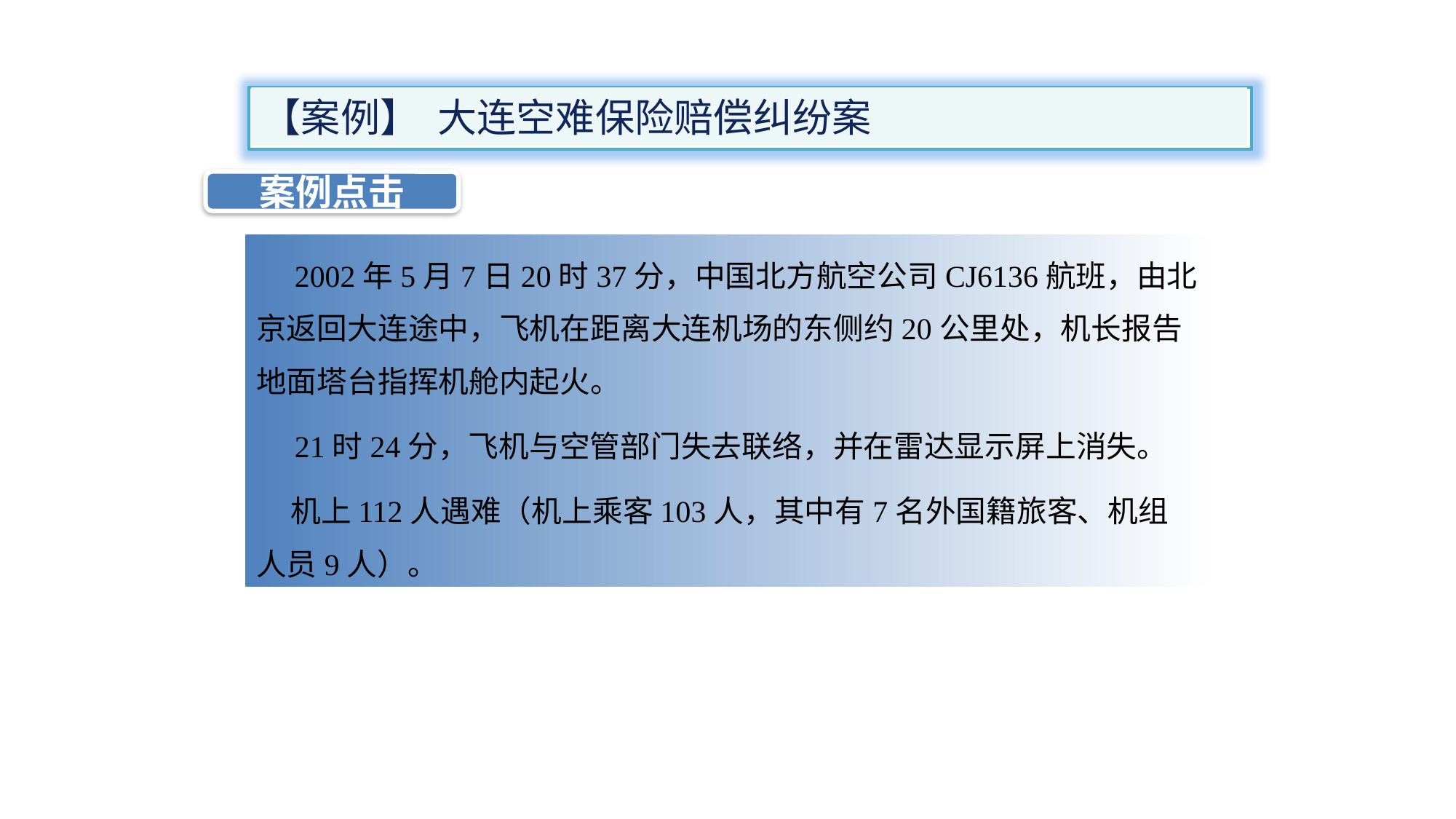

【案例】  大连空难保险赔偿纠纷案
          案例点击
     2002年5月7日20时37分，中国北方航空公司CJ6136航班，由北京返回大连途中，飞机在距离大连机场的东侧约20公里处，机长报告地面塔台指挥机舱内起火。
     21时24分，飞机与空管部门失去联络，并在雷达显示屏上消失。
    机上112人遇难（机上乘客103人，其中有7名外国籍旅客、机组人员9人）。
15